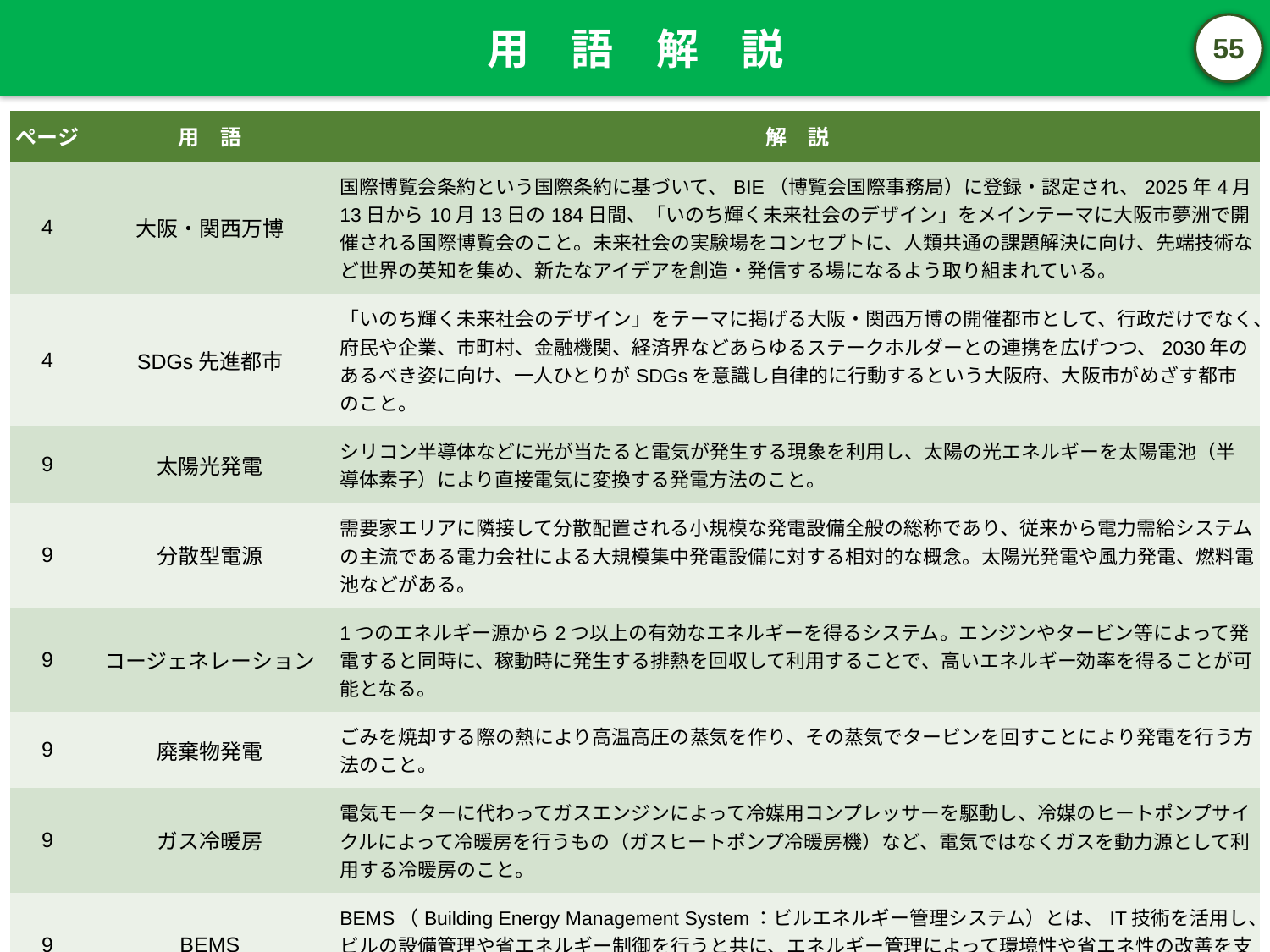

用　語　解　説
55
| ページ | 用　語 | 解　説 |
| --- | --- | --- |
| 4 | 大阪・関西万博 | 国際博覧会条約という国際条約に基づいて、BIE（博覧会国際事務局）に登録・認定され、2025年4月13日から10月13日の184日間、「いのち輝く未来社会のデザイン」をメインテーマに大阪市夢洲で開催される国際博覧会のこと。未来社会の実験場をコンセプトに、人類共通の課題解決に向け、先端技術など世界の英知を集め、新たなアイデアを創造・発信する場になるよう取り組まれている。 |
| 4 | SDGs先進都市 | 「いのち輝く未来社会のデザイン」をテーマに掲げる大阪・関西万博の開催都市として、行政だけでなく、府民や企業、市町村、金融機関、経済界などあらゆるステークホルダーとの連携を広げつつ、2030年のあるべき姿に向け、一人ひとりがSDGsを意識し自律的に行動するという大阪府、大阪市がめざす都市のこと。 |
| 9 | 太陽光発電 | シリコン半導体などに光が当たると電気が発生する現象を利用し、太陽の光エネルギーを太陽電池（半導体素子）により直接電気に変換する発電方法のこと。 |
| 9 | 分散型電源 | 需要家エリアに隣接して分散配置される小規模な発電設備全般の総称であり、従来から電力需給システムの主流である電力会社による大規模集中発電設備に対する相対的な概念。太陽光発電や風力発電、燃料電池などがある。 |
| 9 | コージェネレーション | 1つのエネルギー源から2つ以上の有効なエネルギーを得るシステム。エンジンやタービン等によって発電すると同時に、稼動時に発生する排熱を回収して利用することで、高いエネルギー効率を得ることが可能となる。 |
| 9 | 廃棄物発電 | ごみを焼却する際の熱により高温高圧の蒸気を作り、その蒸気でタービンを回すことにより発電を行う方法のこと。 |
| 9 | ガス冷暖房 | 電気モーターに代わってガスエンジンによって冷媒用コンプレッサーを駆動し、冷媒のヒートポンプサイクルによって冷暖房を行うもの（ガスヒートポンプ冷暖房機）など、電気ではなくガスを動力源として利用する冷暖房のこと。 |
| 9 | BEMS | BEMS（Building Energy Management System：ビルエネルギー管理システム）とは、IT技術を活用し、ビルの設備管理や省エネルギー制御を行うと共に、エネルギー管理によって環境性や省エネ性の改善を支援するシステムのこと。 |
| 13 | 再生可能エネルギー 固定価格買取制度 （FIT制度） | 再生可能エネルギー源を用いて発電された電気を、国が定める固定価格で一定の期間電気事業者に調達を義務づけるもの。電気事業者が調達に要した費用は、電気料金の一部として、使用電力に比例した賦課金という形で国民全体で負担し、エネルギー自給率の向上や地球温暖化対策に有効な再生可能エネルギーが暮らしを支えるエネルギーの柱のひとつとなるように育てるための制度として、2012年7月1日にスタートした。 |
| 15 | エネルギー基本計画 | エネルギー政策の基本的な方向性を示すためにエネルギー政策基本法に基づき政府が策定する計画のこと。 |